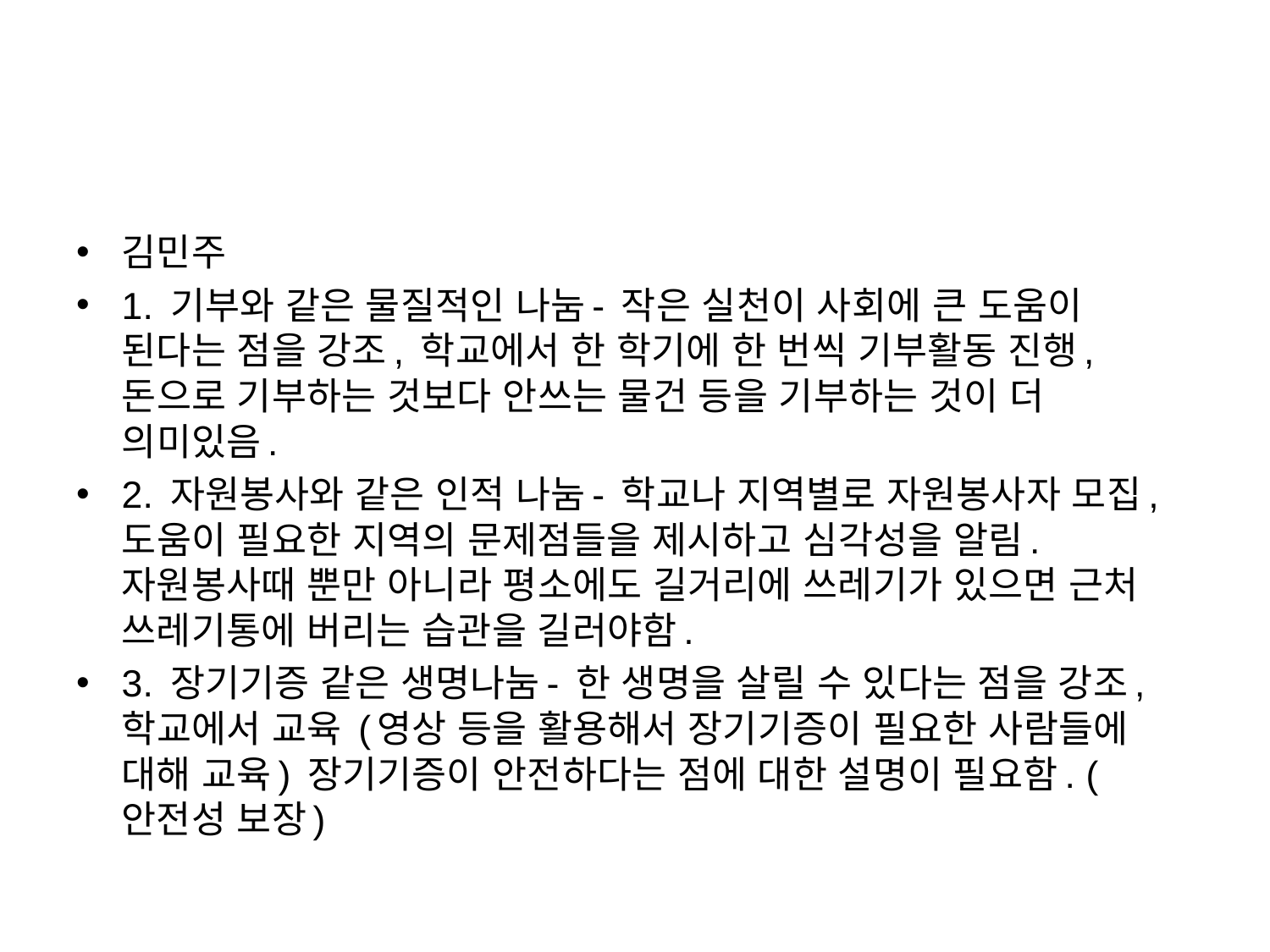

#
김민주
1. 기부와 같은 물질적인 나눔- 작은 실천이 사회에 큰 도움이 된다는 점을 강조, 학교에서 한 학기에 한 번씩 기부활동 진행, 돈으로 기부하는 것보다 안쓰는 물건 등을 기부하는 것이 더 의미있음.
2. 자원봉사와 같은 인적 나눔- 학교나 지역별로 자원봉사자 모집, 도움이 필요한 지역의 문제점들을 제시하고 심각성을 알림. 자원봉사때 뿐만 아니라 평소에도 길거리에 쓰레기가 있으면 근처 쓰레기통에 버리는 습관을 길러야함.
3. 장기기증 같은 생명나눔- 한 생명을 살릴 수 있다는 점을 강조, 학교에서 교육 (영상 등을 활용해서 장기기증이 필요한 사람들에 대해 교육) 장기기증이 안전하다는 점에 대한 설명이 필요함. (안전성 보장)